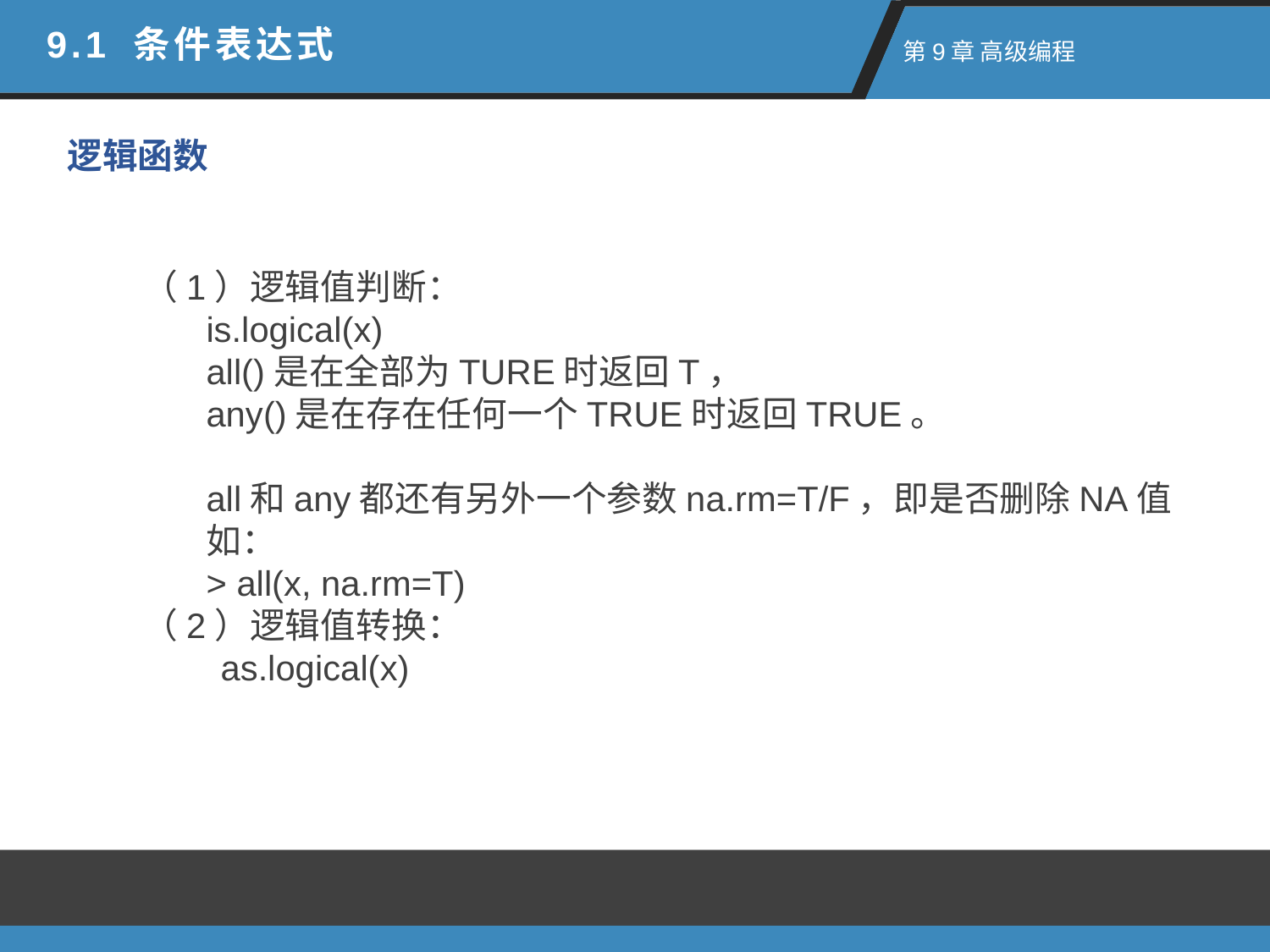

9.1 条件表达式
  第9章 高级编程
逻辑函数
（1）逻辑值判断：
is.logical(x)
all()是在全部为TURE时返回T，
any()是在存在任何一个TRUE时返回TRUE。

all和any都还有另外一个参数na.rm=T/F，即是否删除NA值
如：
> all(x, na.rm=T)
（2）逻辑值转换：
        as.logical(x)